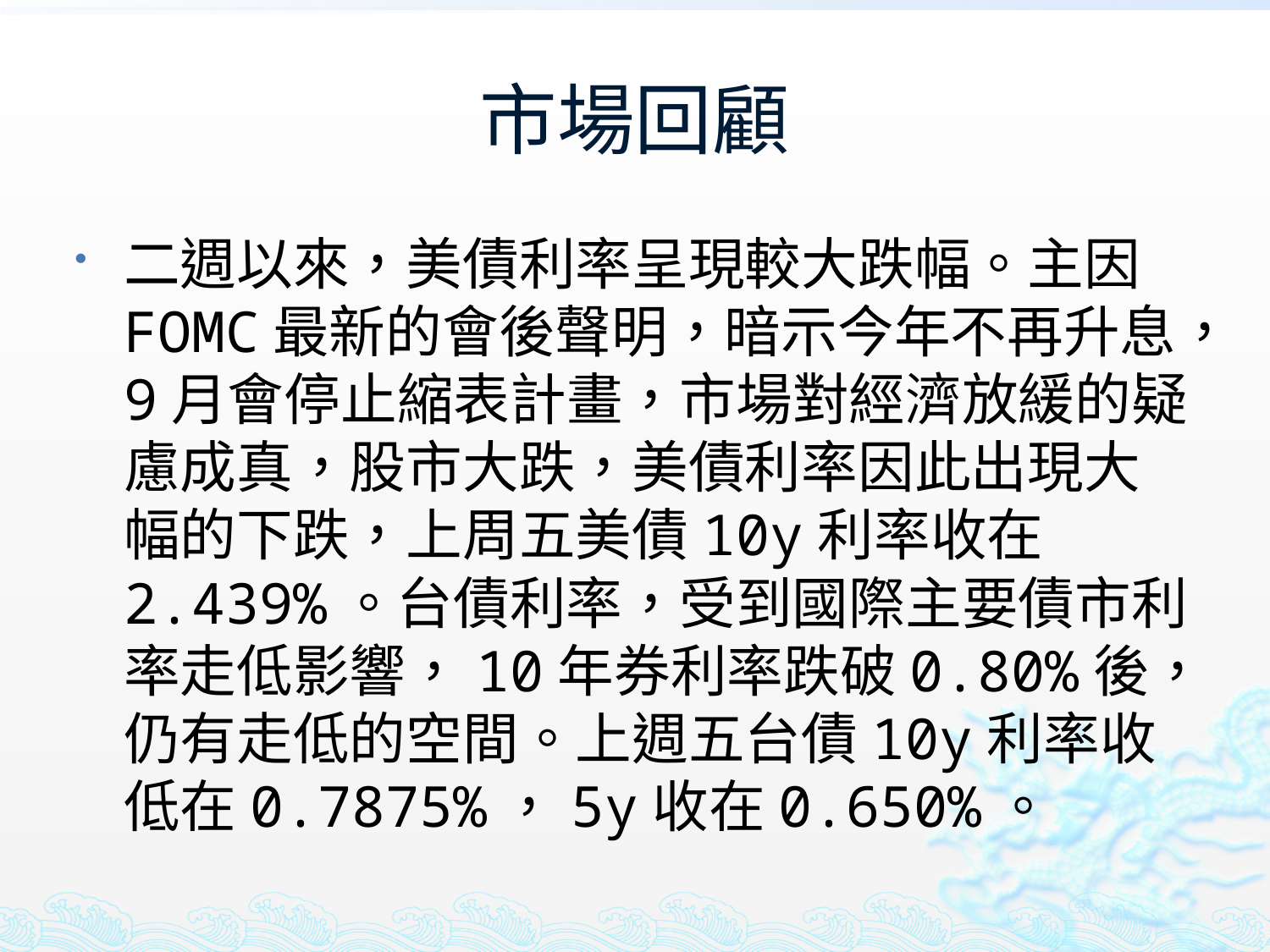

# 市場回顧
二週以來，美債利率呈現較大跌幅。主因FOMC最新的會後聲明，暗示今年不再升息，9月會停止縮表計畫，市場對經濟放緩的疑慮成真，股市大跌，美債利率因此出現大幅的下跌，上周五美債10y利率收在2.439%。台債利率，受到國際主要債市利率走低影響，10年券利率跌破0.80%後，仍有走低的空間。上週五台債10y利率收低在0.7875%，5y收在0.650%。